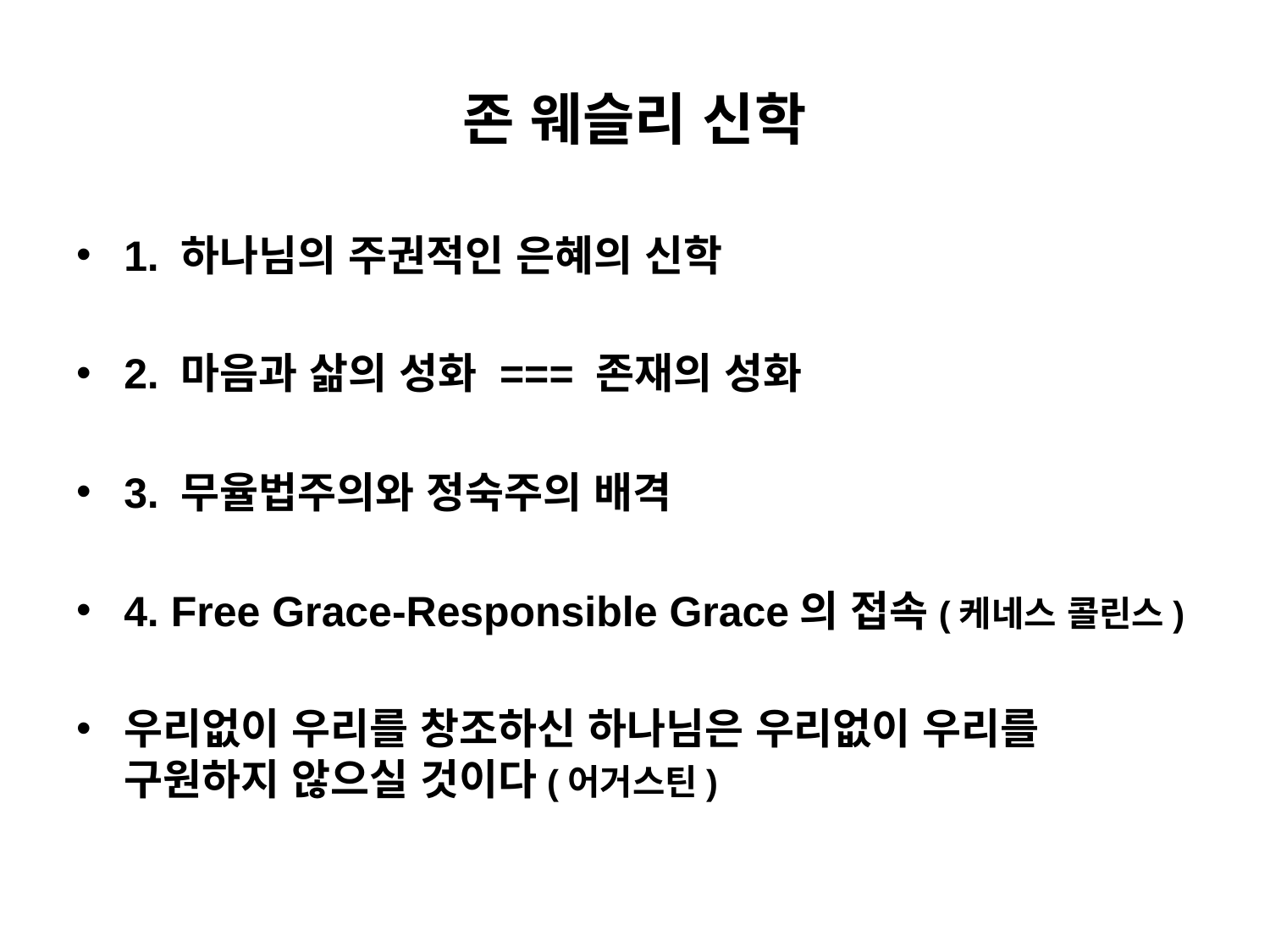

# 존 웨슬리 신학
1. 하나님의 주권적인 은혜의 신학

2. 마음과 삶의 성화 === 존재의 성화

3. 무율법주의와 정숙주의 배격

4. Free Grace-Responsible Grace의 접속(케네스 콜린스)

우리없이 우리를 창조하신 하나님은 우리없이 우리를 구원하지 않으실 것이다(어거스틴)